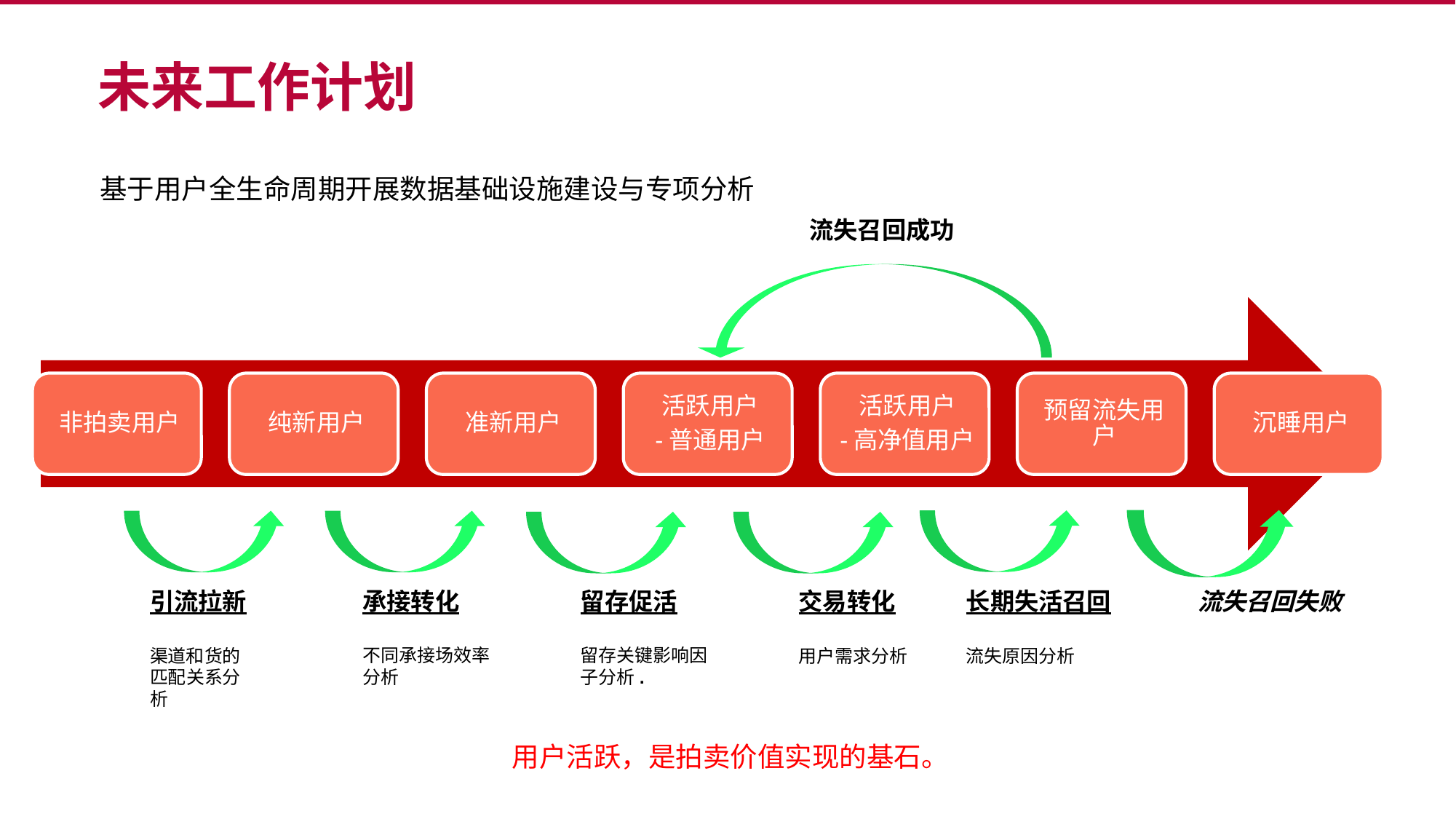

BBAAD9C20180234D78A0072836F0BEC0E2B9B20F101D7B50A9D98B35B13C2B707B4CBE3871686B0A22692608C8460FEBC0F9215A61D09BB11BBFC23C785E22D724FE44ADCA26864784B22EF760A247947DF4EC41766D0E246817919E0392DCE8DFC629900E3

未来工作计划
基于用户全生命周期开展数据基础设施建设与专项分析
流失召回成功

非拍卖用户
纯新用户
准新用户
活跃用户
-普通用户
活跃用户
-高净值用户
预留流失用户
沉睡用户

引流拉新

渠道和货的匹配关系分析
留存促活

留存关键影响因子分析.
交易转化

用户需求分析
长期失活召回

流失原因分析
流失召回失败
承接转化

不同承接场效率分析
用户活跃，是拍卖价值实现的基石。